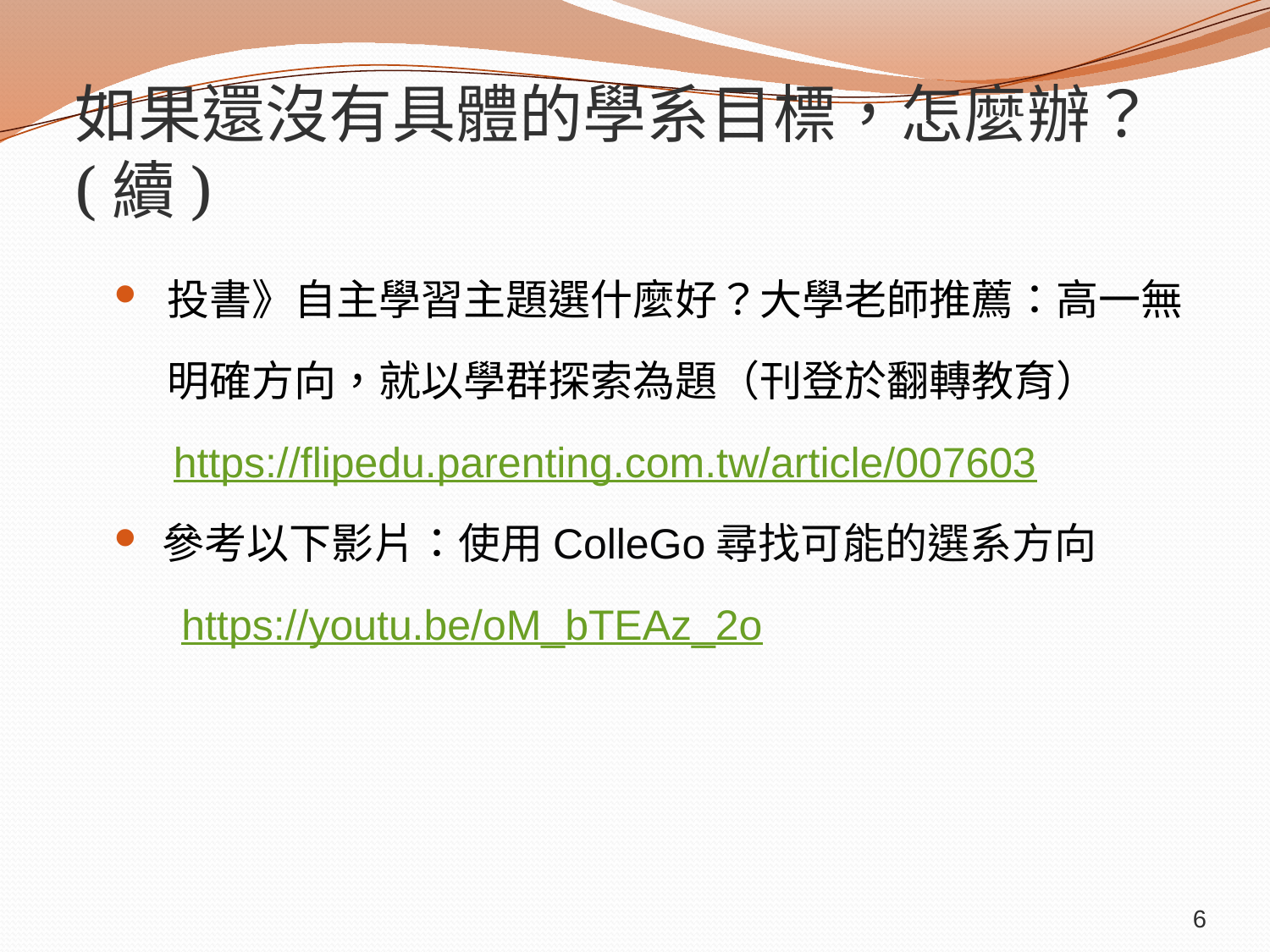

# 如果還沒有具體的學系目標，怎麼辦？(續)
投書》自主學習主題選什麼好？大學老師推薦：高一無明確方向，就以學群探索為題（刊登於翻轉教育）
     https://flipedu.parenting.com.tw/article/007603
參考以下影片：使用ColleGo尋找可能的選系方向
 https://youtu.be/oM_bTEAz_2o

6